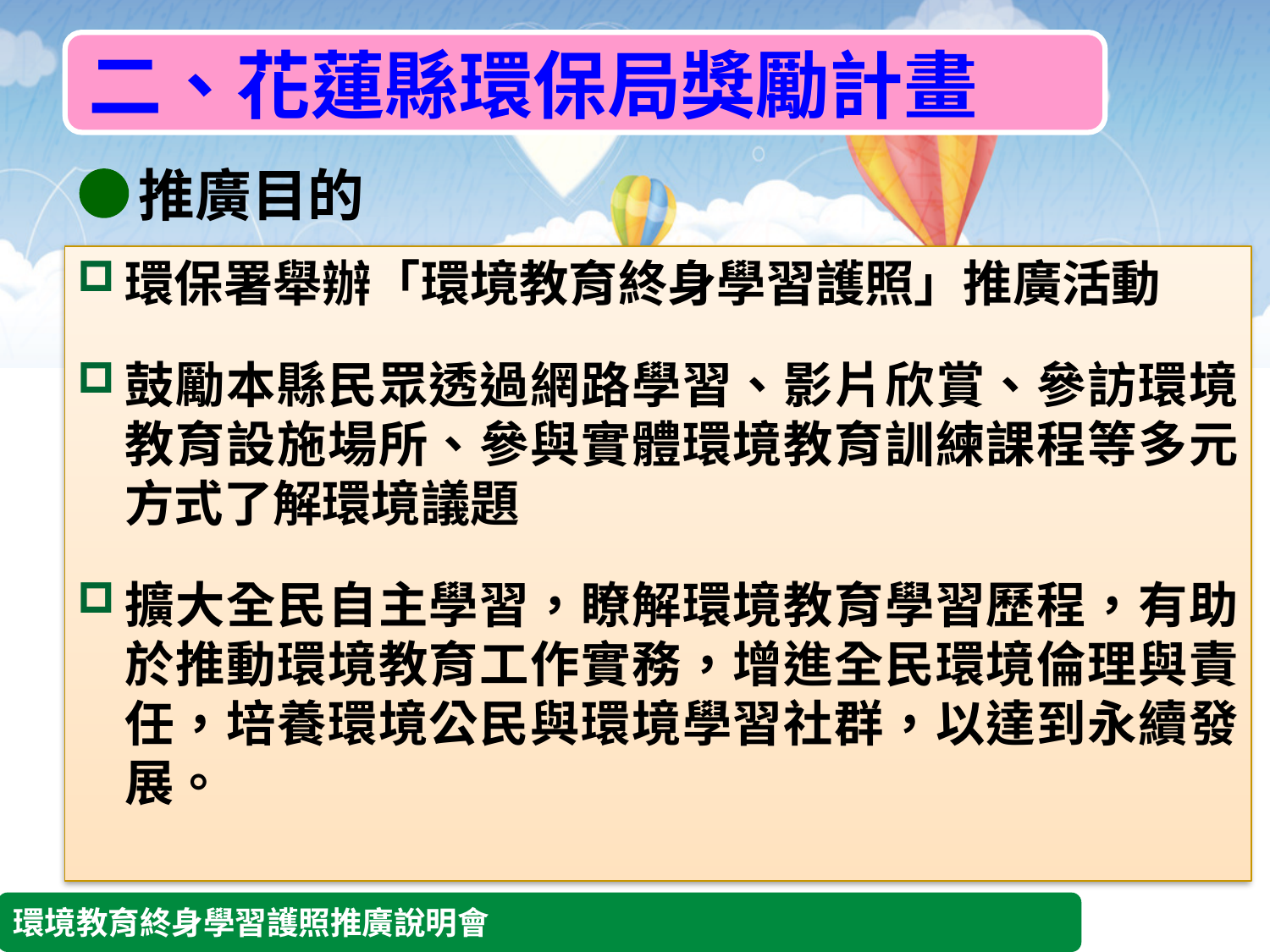

# 二、花蓮縣環保局獎勵計畫
推廣目的

環保署舉辦「環境教育終身學習護照」推廣活動
鼓勵本縣民眾透過網路學習、影片欣賞、參訪環境教育設施場所、參與實體環境教育訓練課程等多元方式了解環境議題
擴大全民自主學習，瞭解環境教育學習歷程，有助於推動環境教育工作實務，增進全民環境倫理與責任，培養環境公民與環境學習社群，以達到永續發展。